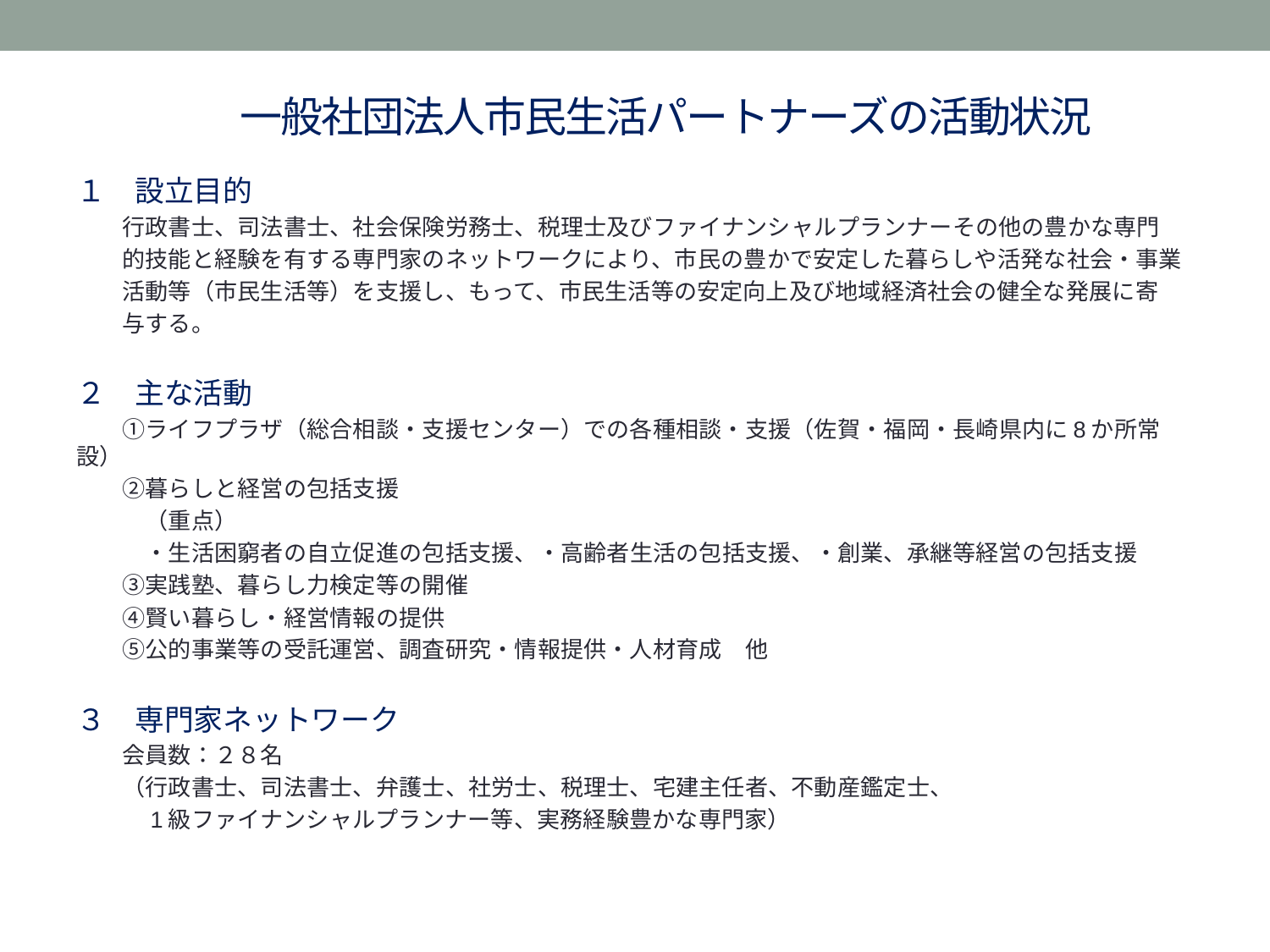

# 一般社団法人市民生活パートナーズの活動状況
１　設立目的
　　行政書士、司法書士、社会保険労務士、税理士及びファイナンシャルプランナーその他の豊かな専門
　　的技能と経験を有する専門家のネットワークにより、市民の豊かで安定した暮らしや活発な社会・事業
　　活動等（市民生活等）を支援し、もって、市民生活等の安定向上及び地域経済社会の健全な発展に寄
　　与する。

２　主な活動
　　①ライフプラザ（総合相談・支援センター）での各種相談・支援（佐賀・福岡・長崎県内に8か所常設）
　　②暮らしと経営の包括支援
　　　（重点）
　　　・生活困窮者の自立促進の包括支援、・高齢者生活の包括支援、・創業、承継等経営の包括支援
　　③実践塾、暮らし力検定等の開催
　　④賢い暮らし・経営情報の提供
　　⑤公的事業等の受託運営、調査研究・情報提供・人材育成　他

３　専門家ネットワーク
　　会員数：２８名
　　（行政書士、司法書士、弁護士、社労士、税理士、宅建主任者、不動産鑑定士、
　　　1級ファイナンシャルプランナー等、実務経験豊かな専門家）